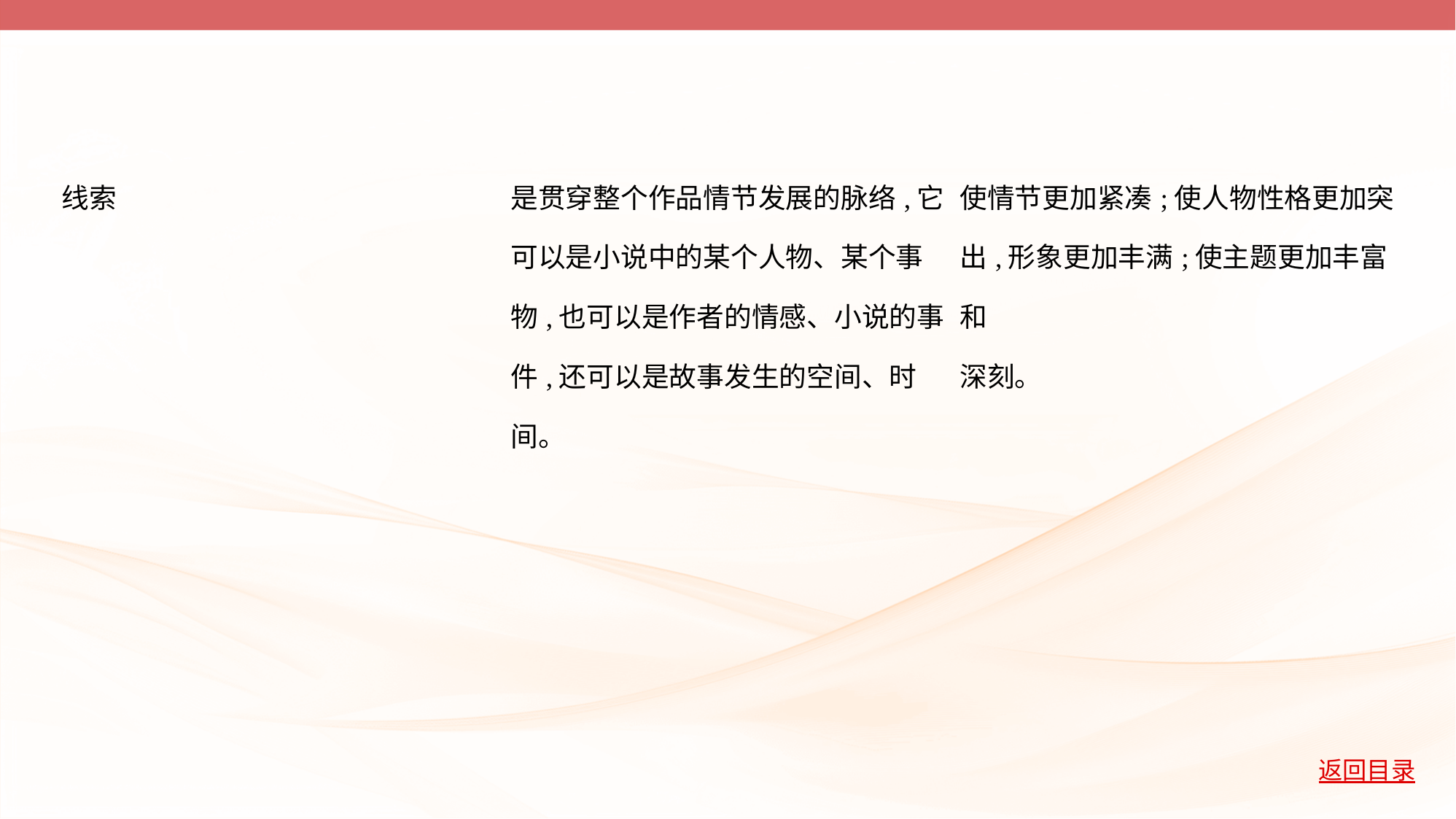

| 线索 | 是贯穿整个作品情节发展的脉络,它 可以是小说中的某个人物、某个事 物,也可以是作者的情感、小说的事 件,还可以是故事发生的空间、时 间。 | 使情节更加紧凑;使人物性格更加突 出,形象更加丰满;使主题更加丰富和 深刻。 |
| --- | --- | --- |